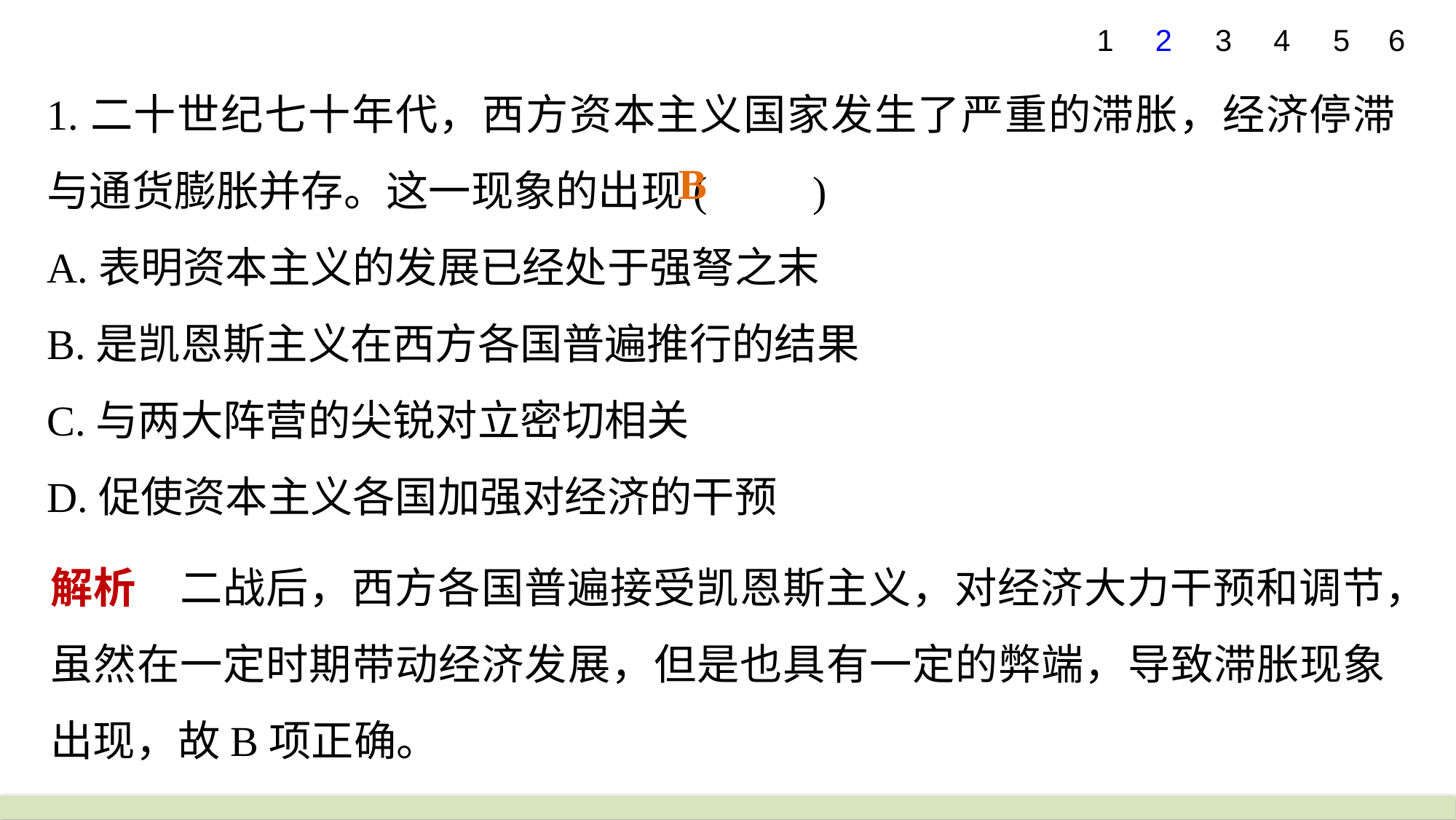

1
2
3
4
5
6
1.二十世纪七十年代，西方资本主义国家发生了严重的滞胀，经济停滞与通货膨胀并存。这一现象的出现(　　)
A.表明资本主义的发展已经处于强弩之末
B.是凯恩斯主义在西方各国普遍推行的结果
C.与两大阵营的尖锐对立密切相关
D.促使资本主义各国加强对经济的干预
B
解析　二战后，西方各国普遍接受凯恩斯主义，对经济大力干预和调节，虽然在一定时期带动经济发展，但是也具有一定的弊端，导致滞胀现象出现，故B项正确。